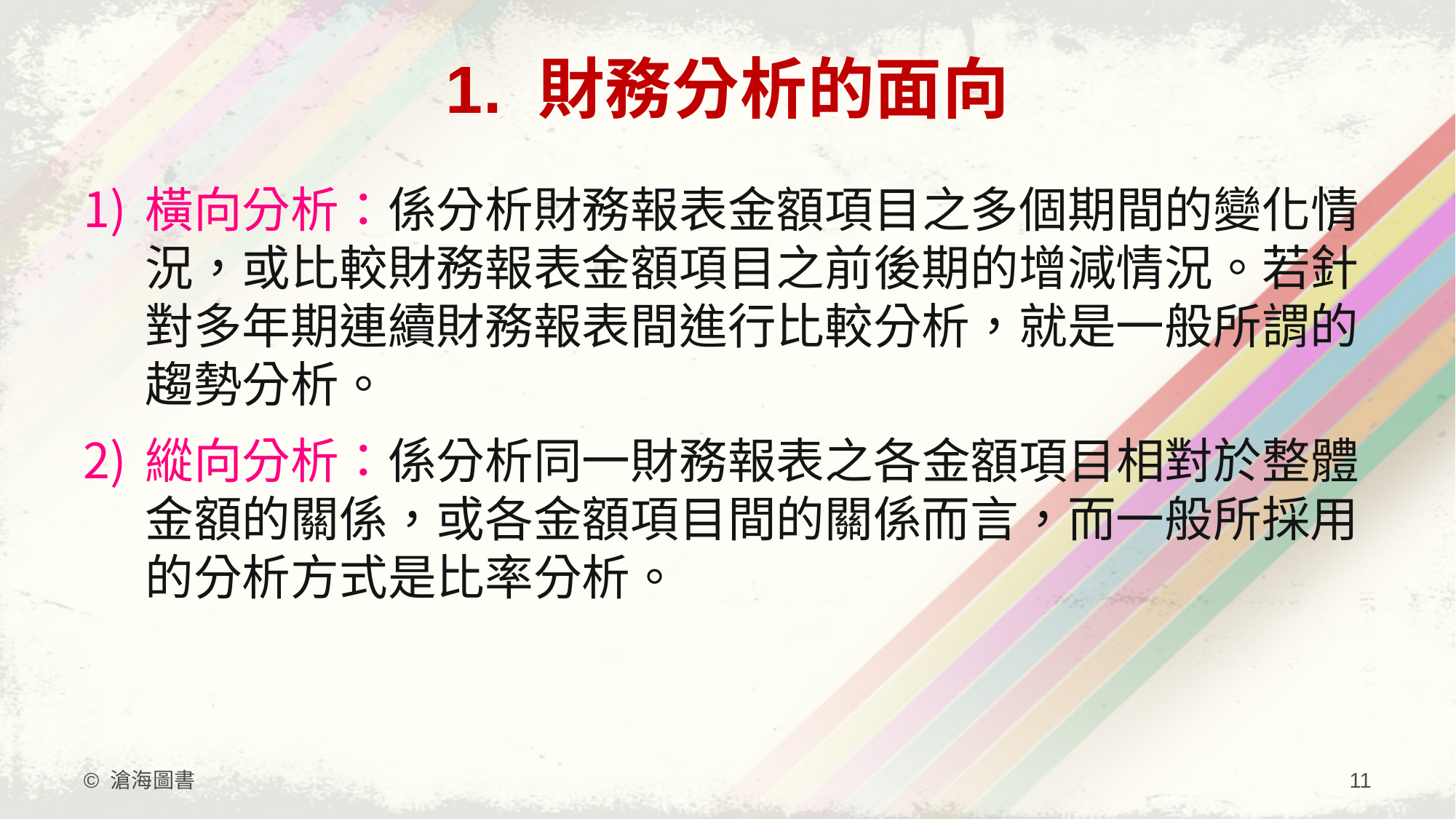

# 1. 財務分析的面向
橫向分析：係分析財務報表金額項目之多個期間的變化情況，或比較財務報表金額項目之前後期的增減情況。若針對多年期連續財務報表間進行比較分析，就是一般所謂的趨勢分析。
縱向分析：係分析同一財務報表之各金額項目相對於整體金額的關係，或各金額項目間的關係而言，而一般所採用的分析方式是比率分析。

© 滄海圖書
11